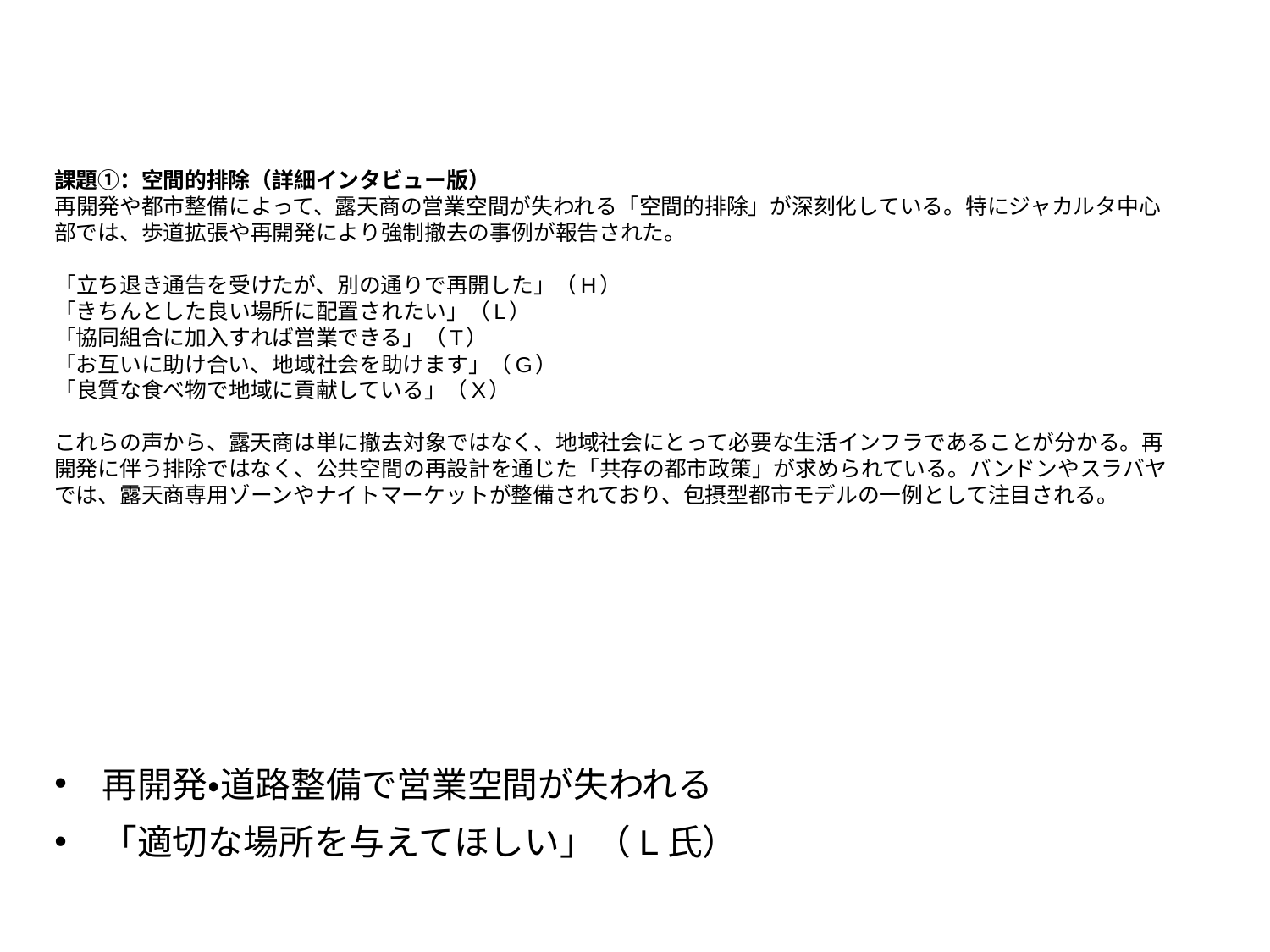

# 課題①：空間的排除（詳細インタビュー版）
再開発や都市整備によって、露天商の営業空間が失われる「空間的排除」が深刻化している。特にジャカルタ中心部では、歩道拡張や再開発により強制撤去の事例が報告された。
「立ち退き通告を受けたが、別の通りで再開した」（H）
「きちんとした良い場所に配置されたい」（L）
「協同組合に加入すれば営業できる」（T）
「お互いに助け合い、地域社会を助けます」（G）
「良質な食べ物で地域に貢献している」（X）
これらの声から、露天商は単に撤去対象ではなく、地域社会にとって必要な生活インフラであることが分かる。再開発に伴う排除ではなく、公共空間の再設計を通じた「共存の都市政策」が求められている。バンドンやスラバヤでは、露天商専用ゾーンやナイトマーケットが整備されており、包摂型都市モデルの一例として注目される。

再開発・道路整備で営業空間が失われる
「適切な場所を与えてほしい」（L氏）